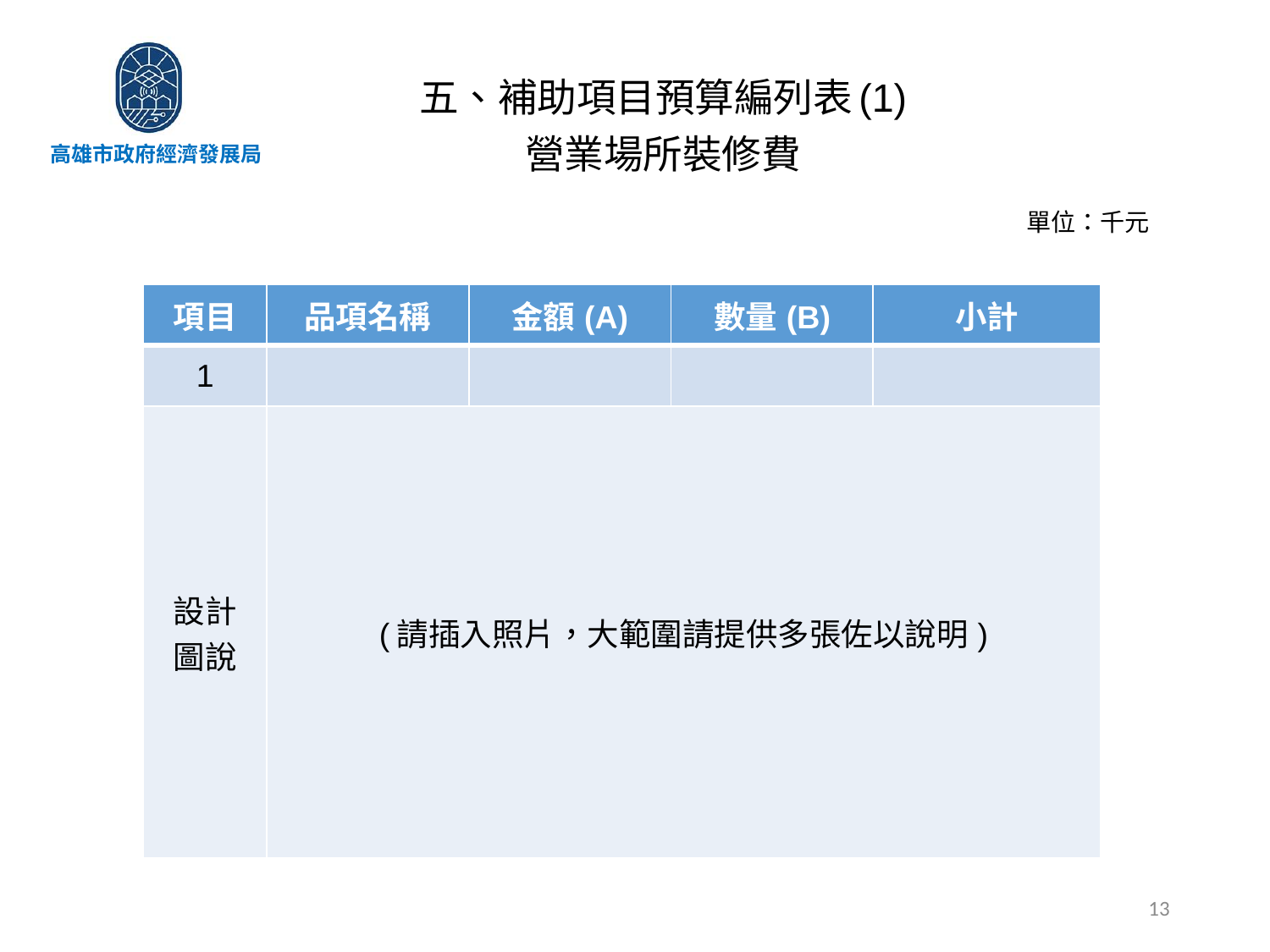

五、補助項目預算編列表(1)
營業場所裝修費
單位：千元
| 項目 | 品項名稱 | 金額(A) | 數量(B) | 小計 |
| --- | --- | --- | --- | --- |
| 1 |  |  |  |  |
| 設計 圖說 | (請插入照片，大範圍請提供多張佐以說明) |  |  |  |
13